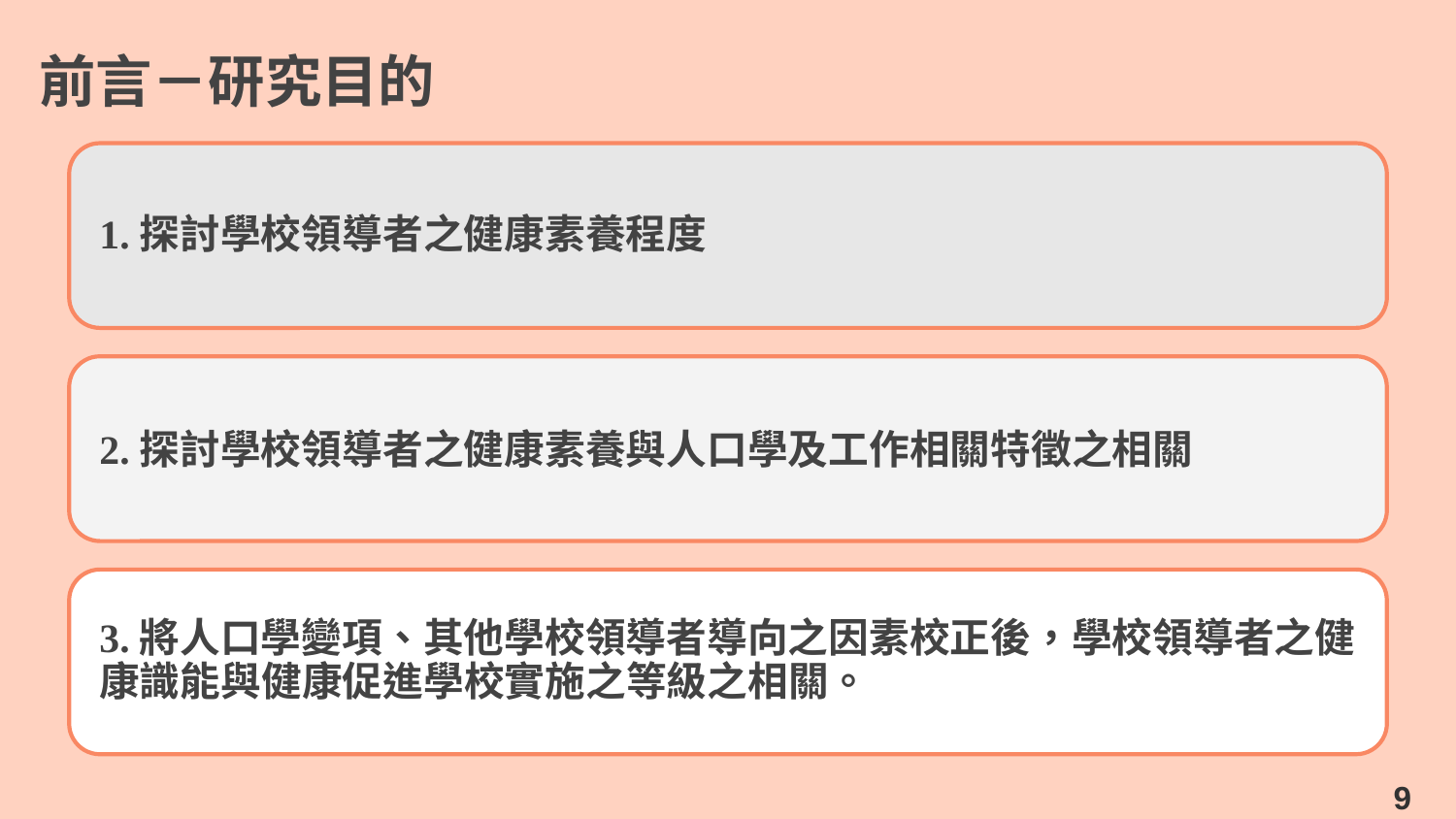

前言－研究目的
1.探討學校領導者之健康素養程度
2.探討學校領導者之健康素養與人口學及工作相關特徵之相關
3.將人口學變項、其他學校領導者導向之因素校正後，學校領導者之健康識能與健康促進學校實施之等級之相關。
9